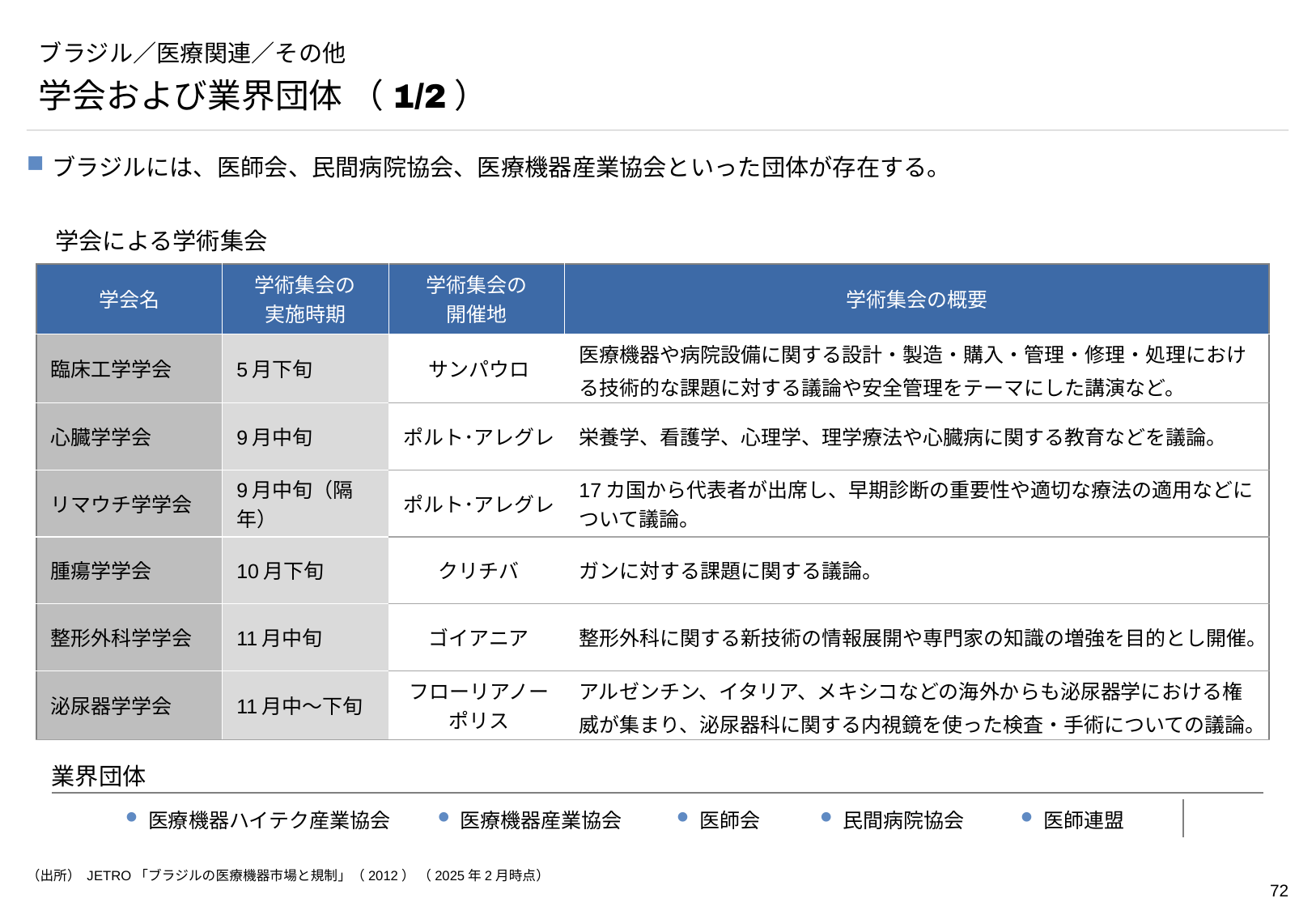

# ブラジル／医療関連／その他
学会および業界団体 （1/2）
ブラジルには、医師会、民間病院協会、医療機器産業協会といった団体が存在する。
学会による学術集会
| 学会名 | 学術集会の 実施時期 | 学術集会の 開催地 | 学術集会の概要 |
| --- | --- | --- | --- |
| 臨床工学学会 | 5月下旬 | サンパウロ | 医療機器や病院設備に関する設計・製造・購入・管理・修理・処理における技術的な課題に対する議論や安全管理をテーマにした講演など。 |
| 心臓学学会 | 9月中旬 | ポルト･アレグレ | 栄養学、看護学、心理学、理学療法や心臓病に関する教育などを議論。 |
| リマウチ学学会 | 9月中旬（隔年） | ポルト･アレグレ | 17カ国から代表者が出席し、早期診断の重要性や適切な療法の適用などについて議論。 |
| 腫瘍学学会 | 10月下旬 | クリチバ | ガンに対する課題に関する議論。 |
| 整形外科学学会 | 11月中旬 | ゴイアニア | 整形外科に関する新技術の情報展開や専門家の知識の増強を目的とし開催。 |
| 泌尿器学学会 | 11月中～下旬 | フローリアノーポリス | アルゼンチン、イタリア、メキシコなどの海外からも泌尿器学における権威が集まり、泌尿器科に関する内視鏡を使った検査・手術についての議論。 |
業界団体
| 医療機器ハイテク産業協会 | 医療機器産業協会 | 医師会 | 民間病院協会 | 医師連盟 |
| --- | --- | --- | --- | --- |
（出所） JETRO「ブラジルの医療機器市場と規制」（2012） （2025年2月時点）